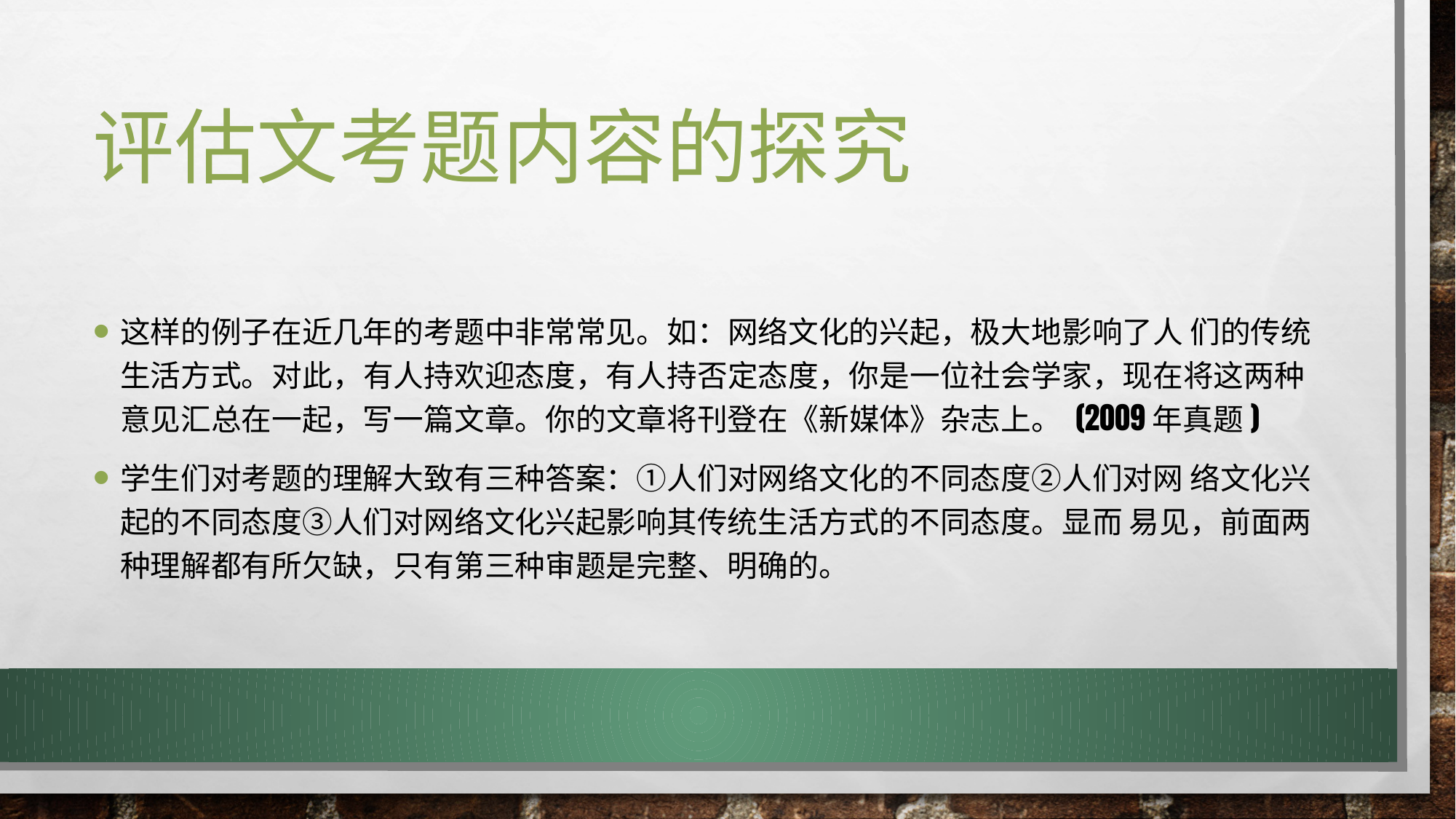

# 评估文考题内容的探究
这样的例子在近几年的考题中非常常见。如：网络文化的兴起，极大地影响了人 们的传统生活方式。对此，有人持欢迎态度，有人持否定态度，你是一位社会学家，现在将这两种意见汇总在一起，写一篇文章。你的文章将刊登在《新媒体》杂志上。 (2009年真题)
学生们对考题的理解大致有三种答案：①人们对网络文化的不同态度②人们对网 络文化兴起的不同态度③人们对网络文化兴起影响其传统生活方式的不同态度。显而 易见，前面两种理解都有所欠缺，只有第三种审题是完整、明确的。